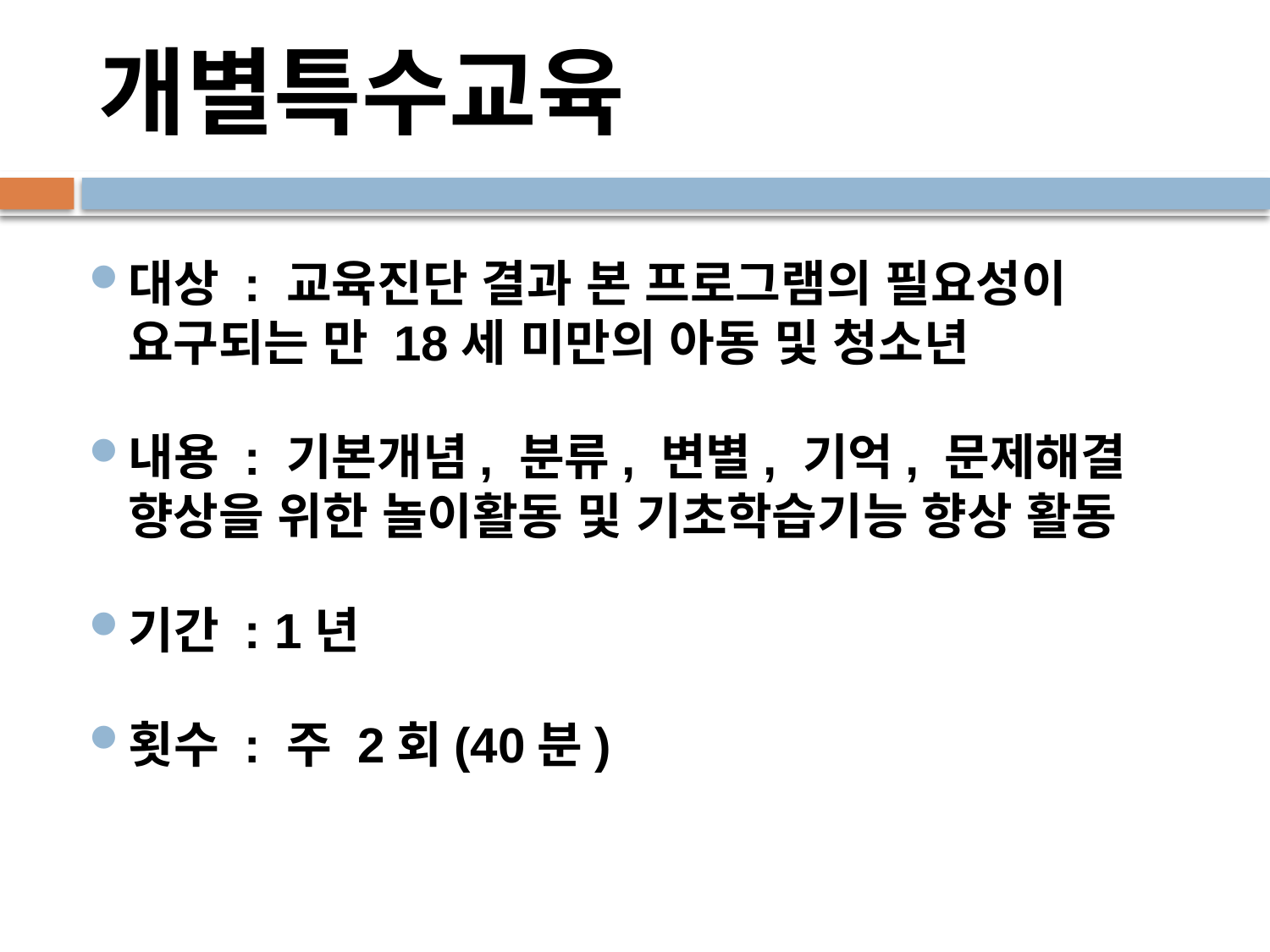

개별특수교육
대상 : 교육진단 결과 본 프로그램의 필요성이 요구되는 만 18세 미만의 아동 및 청소년

내용 : 기본개념, 분류, 변별, 기억, 문제해결 향상을 위한 놀이활동 및 기초학습기능 향상 활동

기간 : 1년

횟수 : 주 2회(40분)